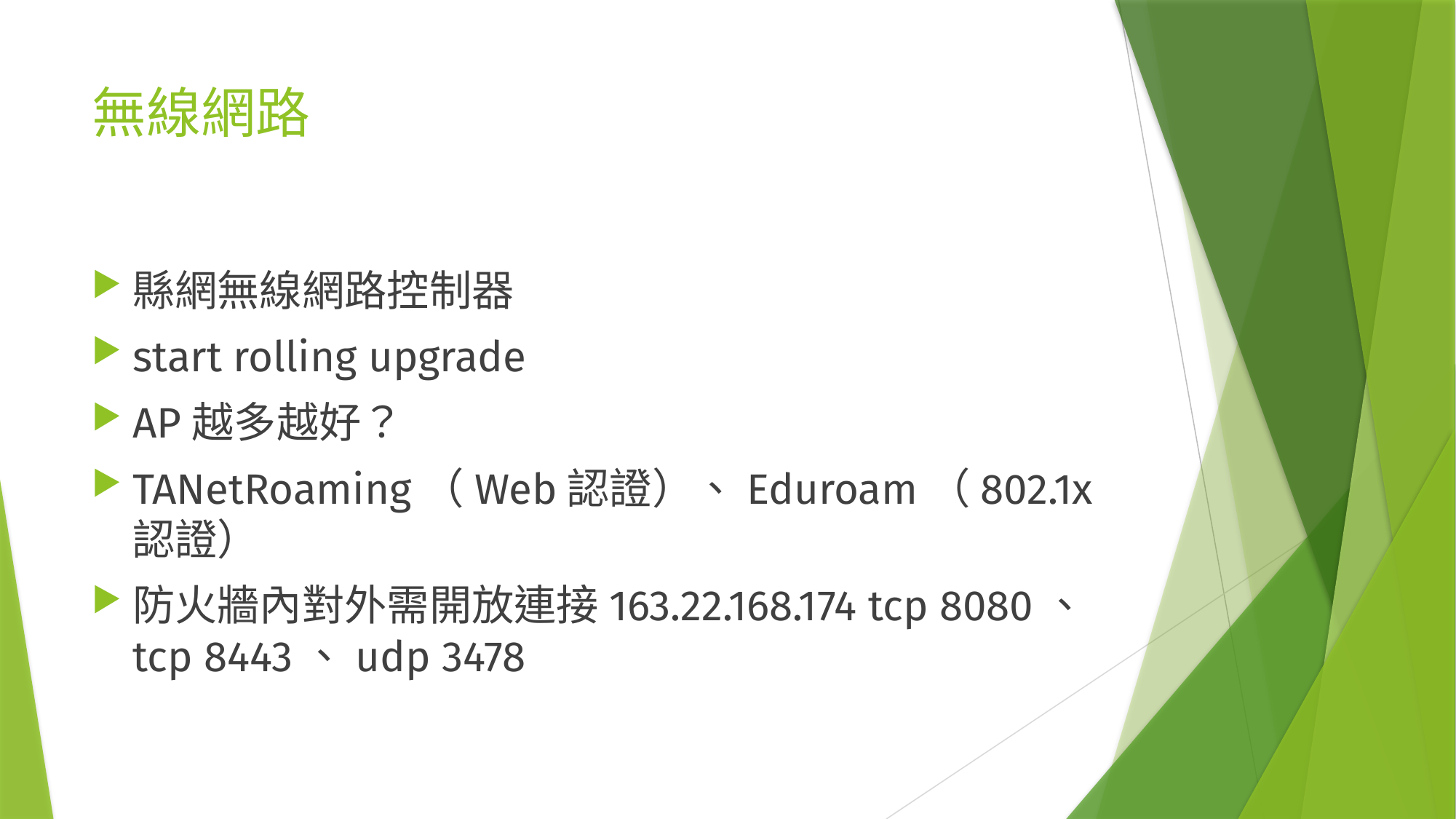

# 無線網路
縣網無線網路控制器
start rolling upgrade
AP越多越好？
TANetRoaming（Web認證）、Eduroam（802.1x認證）
防火牆內對外需開放連接163.22.168.174 tcp 8080、tcp 8443、udp 3478